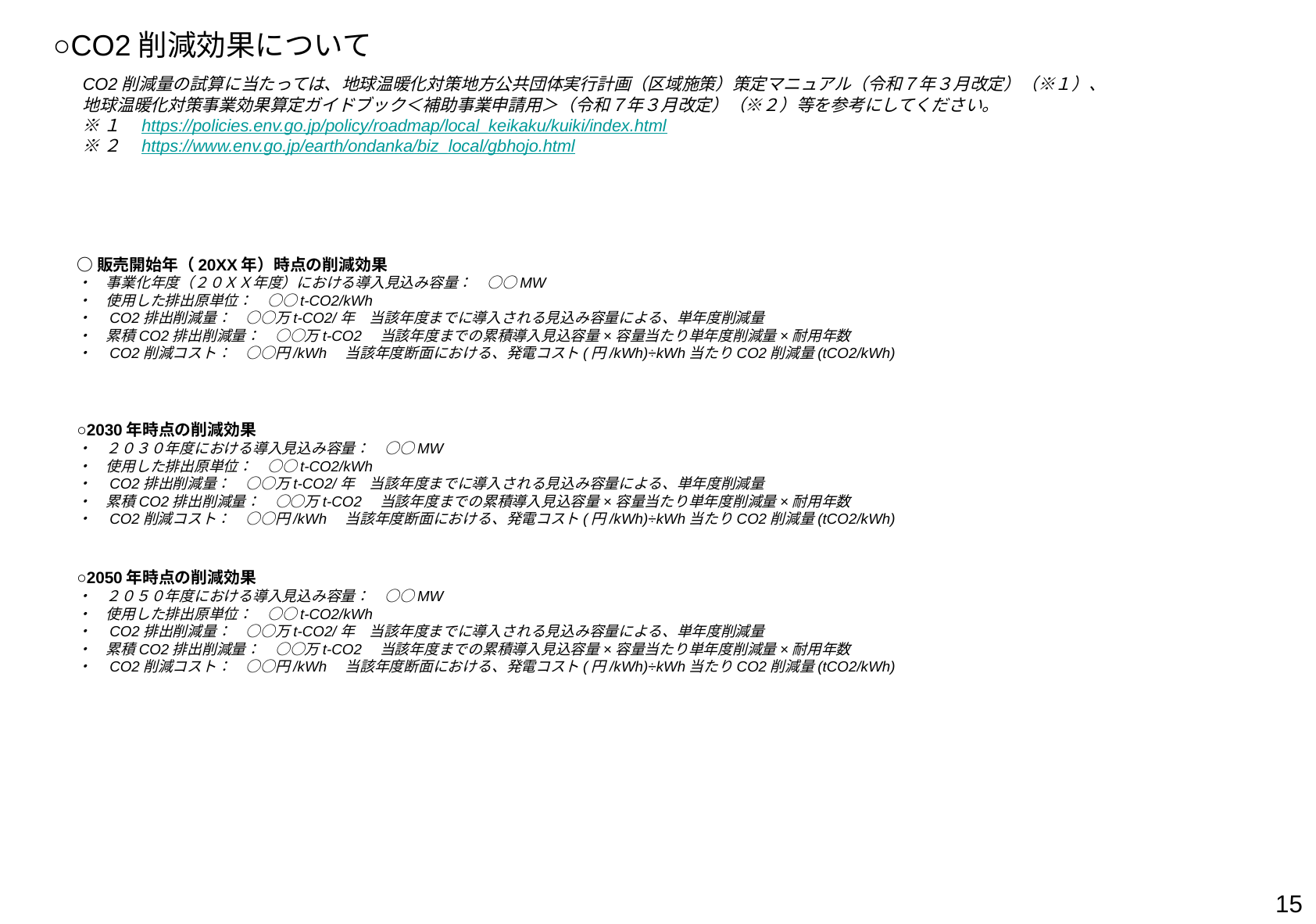

○CO2削減効果について
CO2削減量の試算に当たっては、地球温暖化対策地方公共団体実行計画（区域施策）策定マニュアル（令和７年３月改定）（※１）、
地球温暖化対策事業効果算定ガイドブック＜補助事業申請用＞（令和７年３月改定）（※２）等を参考にしてください。
※１　https://policies.env.go.jp/policy/roadmap/local_keikaku/kuiki/index.html
※２　https://www.env.go.jp/earth/ondanka/biz_local/gbhojo.html

○販売開始年（20XX年）時点の削減効果
・　事業化年度（２０ＸＸ年度）における導入見込み容量：　○○MW
・　使用した排出原単位：　○○t-CO2/kWh
・　CO2排出削減量：　○○万t-CO2/年　当該年度までに導入される見込み容量による、単年度削減量
・　累積CO2排出削減量：　○○万t-CO2　当該年度までの累積導入見込容量×容量当たり単年度削減量×耐用年数
・　CO2削減コスト：　○○円/kWh　当該年度断面における、発電コスト(円/kWh)÷kWh当たりCO2削減量(tCO2/kWh)
○2030年時点の削減効果
・　２０３０年度における導入見込み容量：　○○MW
・　使用した排出原単位：　○○t-CO2/kWh
・　CO2排出削減量：　○○万t-CO2/年　当該年度までに導入される見込み容量による、単年度削減量
・　累積CO2排出削減量：　○○万t-CO2　当該年度までの累積導入見込容量×容量当たり単年度削減量×耐用年数
・　CO2削減コスト：　○○円/kWh　当該年度断面における、発電コスト(円/kWh)÷kWh当たりCO2削減量(tCO2/kWh)
○2050年時点の削減効果
・　２０５０年度における導入見込み容量：　○○MW
・　使用した排出原単位：　○○t-CO2/kWh
・　CO2排出削減量：　○○万t-CO2/年　当該年度までに導入される見込み容量による、単年度削減量
・　累積CO2排出削減量：　○○万t-CO2　当該年度までの累積導入見込容量×容量当たり単年度削減量×耐用年数
・　CO2削減コスト：　○○円/kWh　当該年度断面における、発電コスト(円/kWh)÷kWh当たりCO2削減量(tCO2/kWh)
15